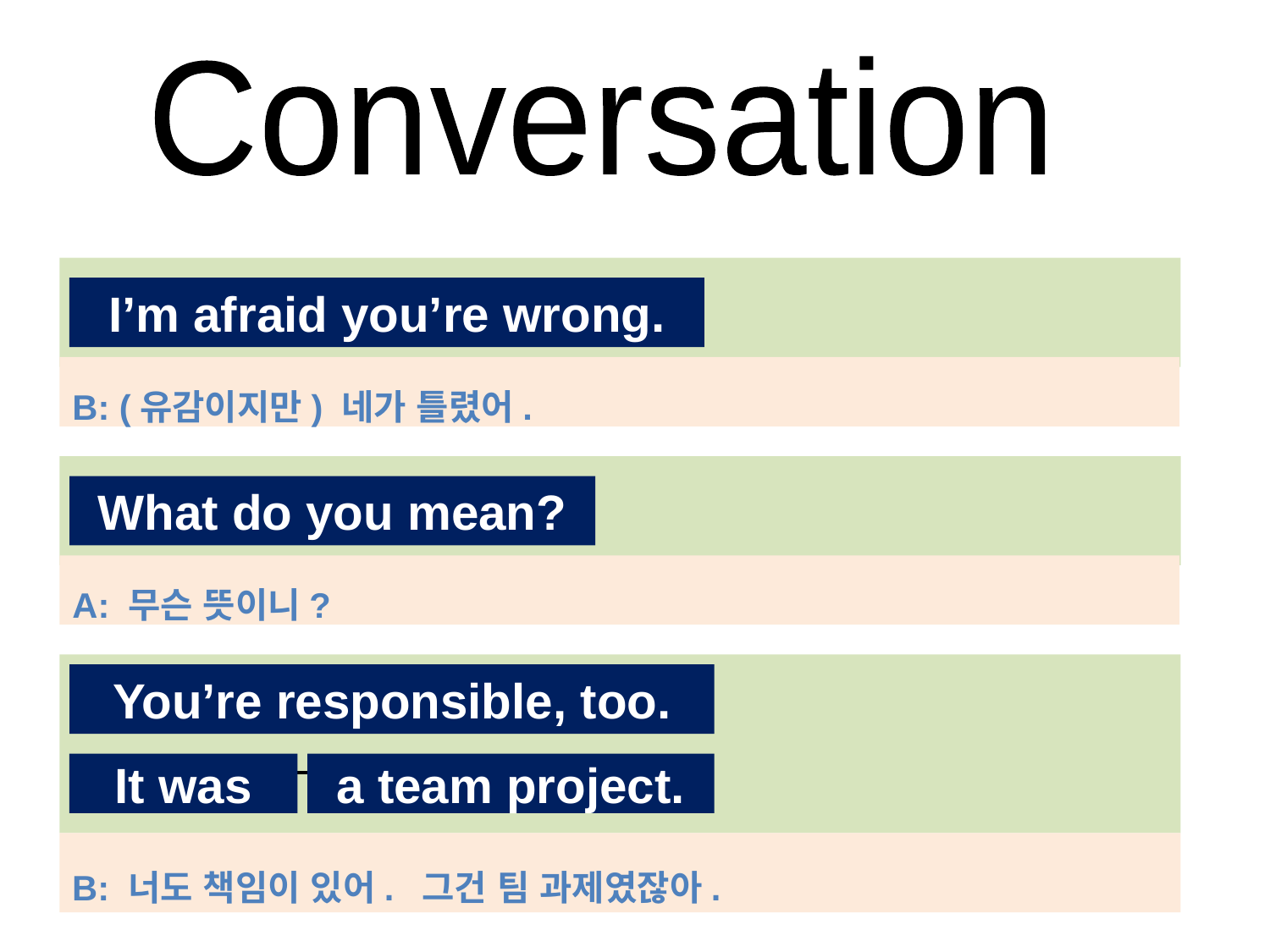

Conversation

I’m afraid you’re wrong.
B: (유감이지만) 네가 틀렸어.
#
What do you mean?
A: 무슨 뜻이니?

You’re responsible, too.
It was
a team project.
B: 너도 책임이 있어.  그건 팀 과제였잖아.